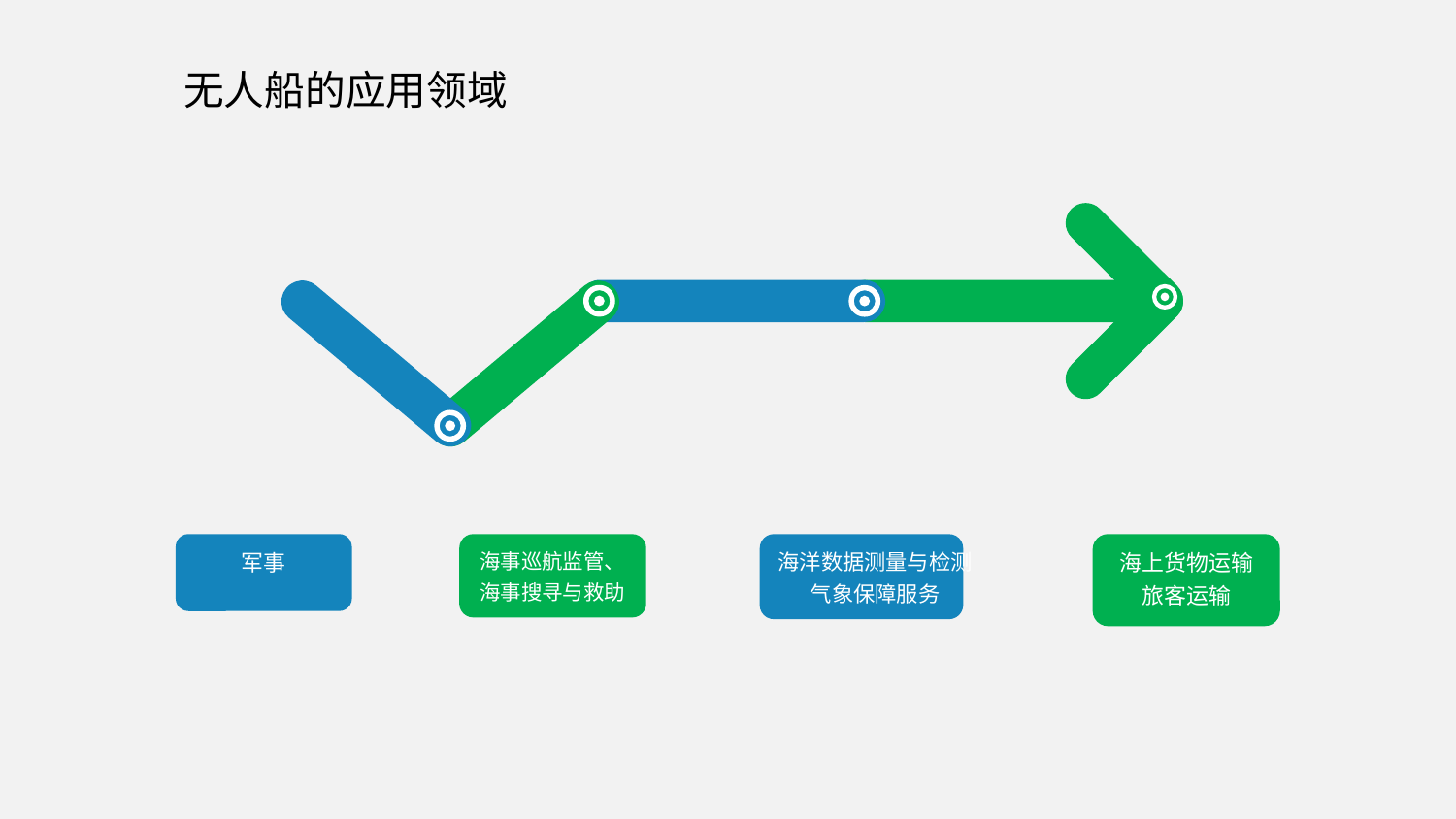

无人船的应用领域

军事

海事巡航监管、
海事搜寻与救助

海洋数据测量与检测
气象保障服务

海上货物运输
旅客运输